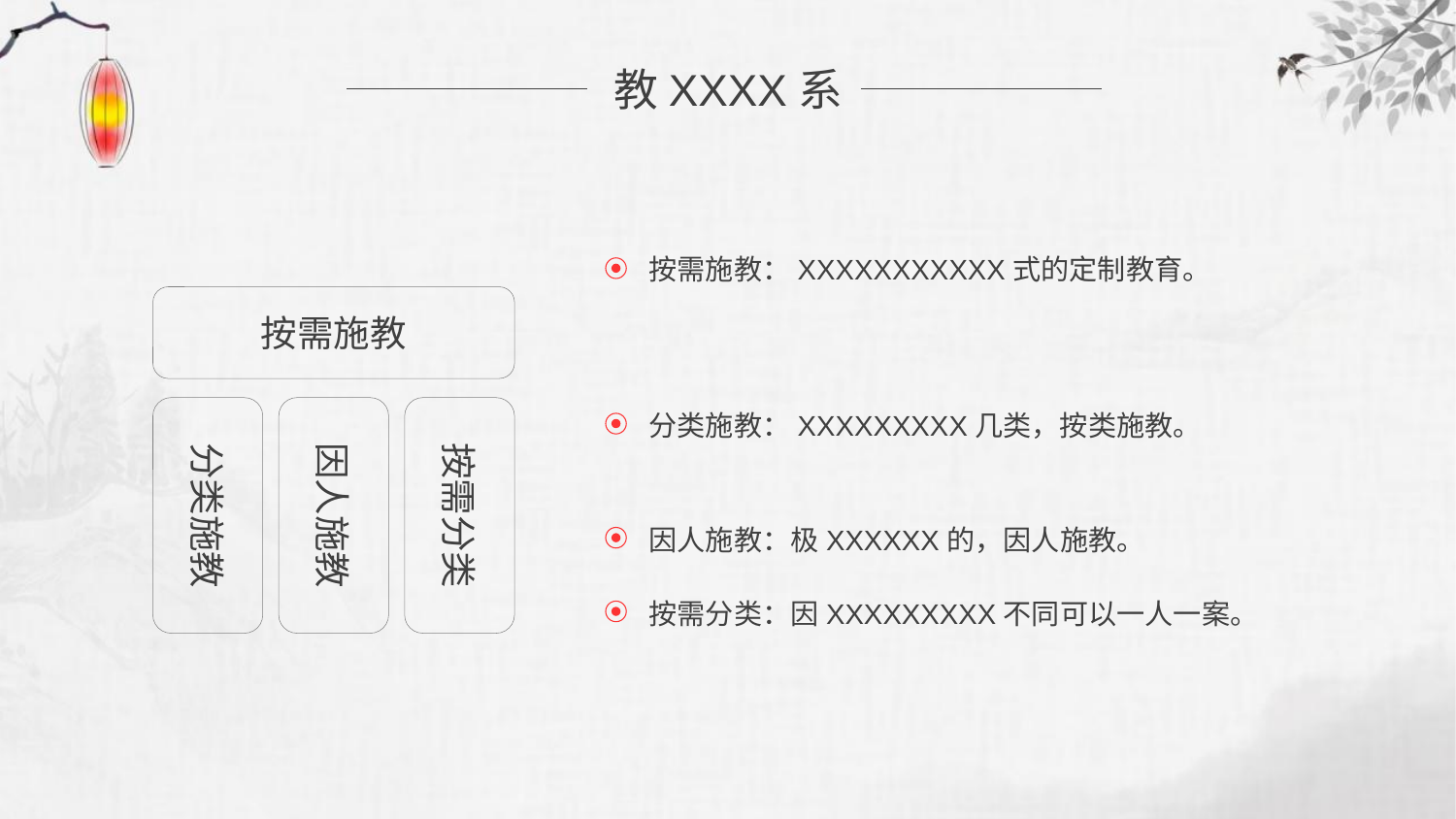

教XXXX系
按需施教：XXXXXXXXXXX式的定制教育。

按需施教
分类施教：XXXXXXXXX几类，按类施教。
分类施教
因人施教
按需分类

因人施教：极XXXXXX的，因人施教。

按需分类：因XXXXXXXXX不同可以一人一案。